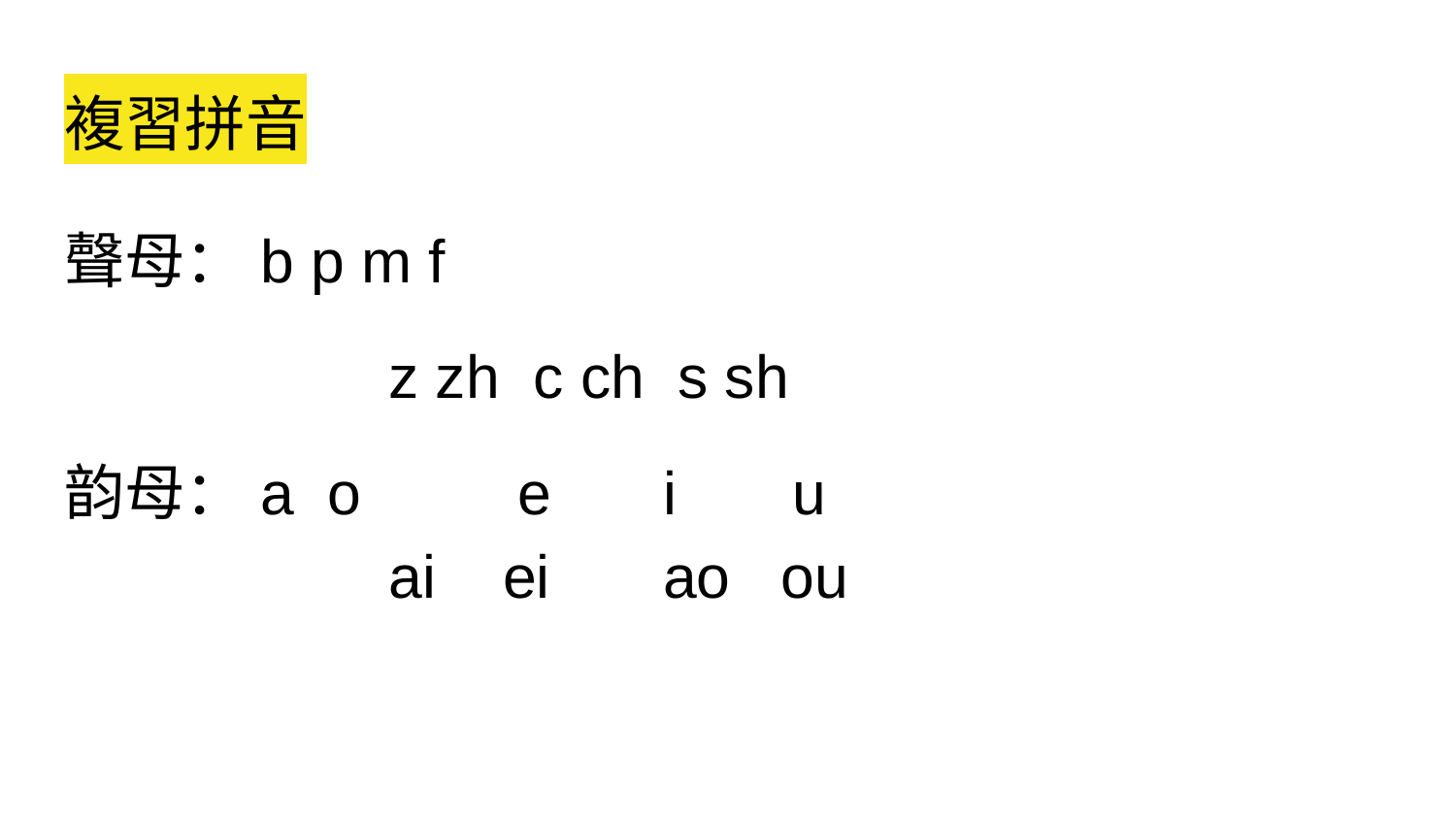

# 複習拼音
聲母：b p m f
		  z zh  c ch  s sh
韵母：a  o	 e	 i	u
		  ai    ei	 ao   ou